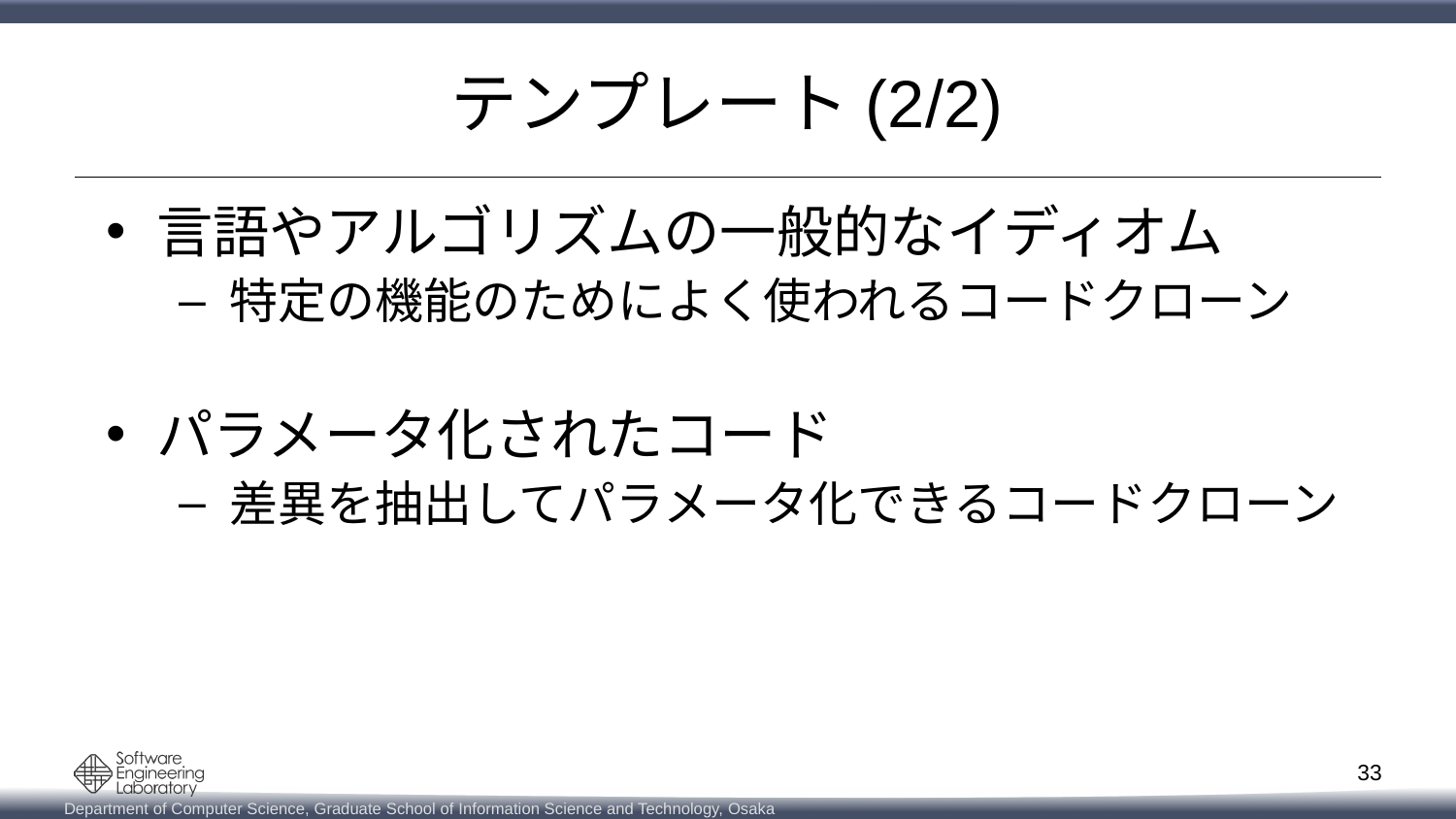

# テンプレート(2/2)
言語やアルゴリズムの一般的なイディオム
特定の機能のためによく使われるコードクローン

パラメータ化されたコード
差異を抽出してパラメータ化できるコードクローン

33